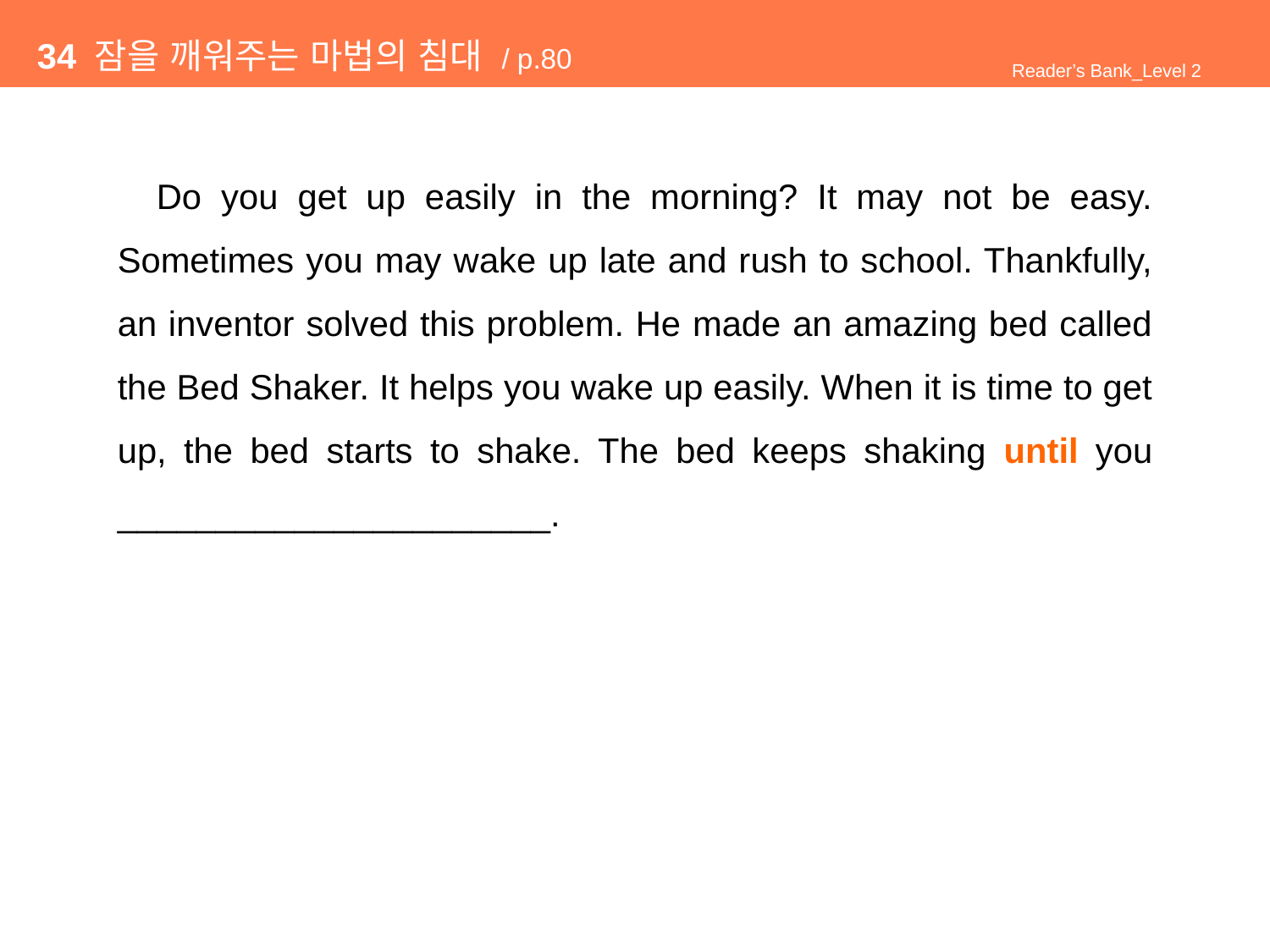

# 34 잠을 깨워주는 마법의 침대 / p.80
Reader’s Bank_Level 2

  Do you get up easily in the morning? It may not be easy. Sometimes you may wake up late and rush to school. Thankfully, an inventor solved this problem. He made an amazing bed called the Bed Shaker. It helps you wake up easily. When it is time to get up, the bed starts to shake. The bed keeps shaking until you ______________________.